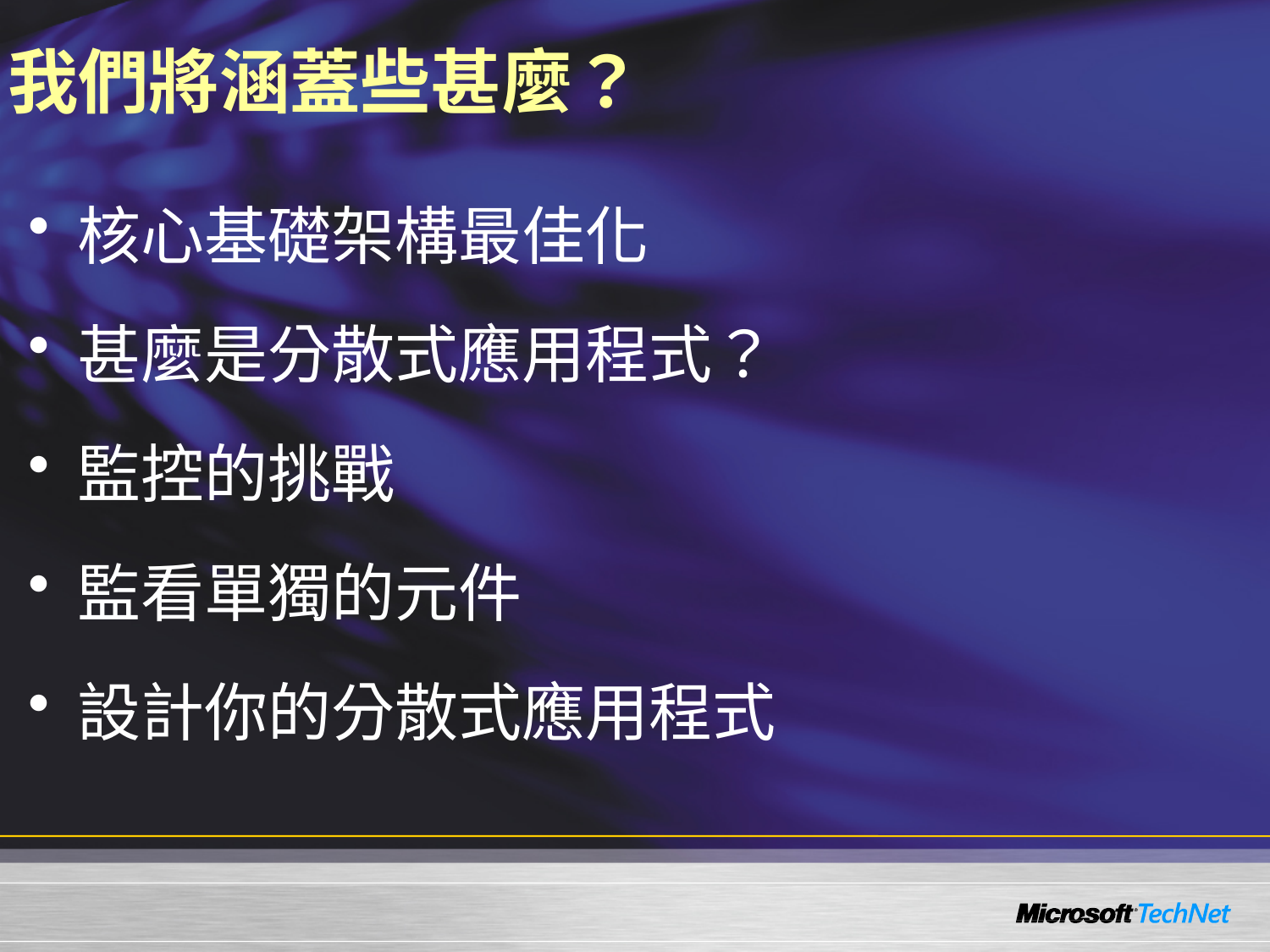

# 我們將涵蓋些甚麼？
核心基礎架構最佳化
甚麼是分散式應用程式？
監控的挑戰
監看單獨的元件
設計你的分散式應用程式